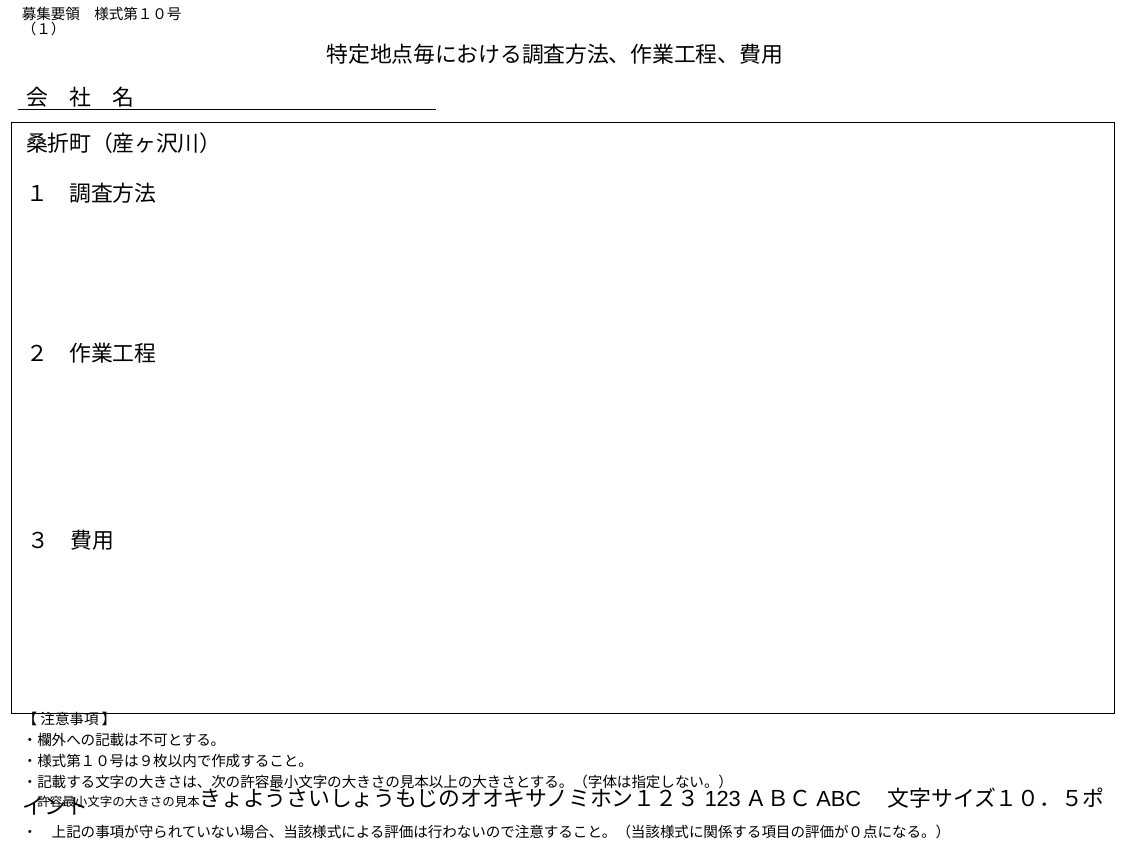

募集要領　様式第１０号（１）
特定地点毎における調査方法、作業工程、費用
会　社　名

桑折町（産ヶ沢川）
１　調査方法

２　作業工程

３　費用

【 注意事項 】
・欄外への記載は不可とする。
・様式第１０号は９枚以内で作成すること。
・記載する文字の大きさは、次の許容最小文字の大きさの見本以上の大きさとする。（字体は指定しない。）
　許容最小文字の大きさの見本きょようさいしょうもじのオオキサノミホン１２３123ＡＢＣABC　文字サイズ１０．５ポイント
・　上記の事項が守られていない場合、当該様式による評価は行わないので注意すること。（当該様式に関係する項目の評価が０点になる。）